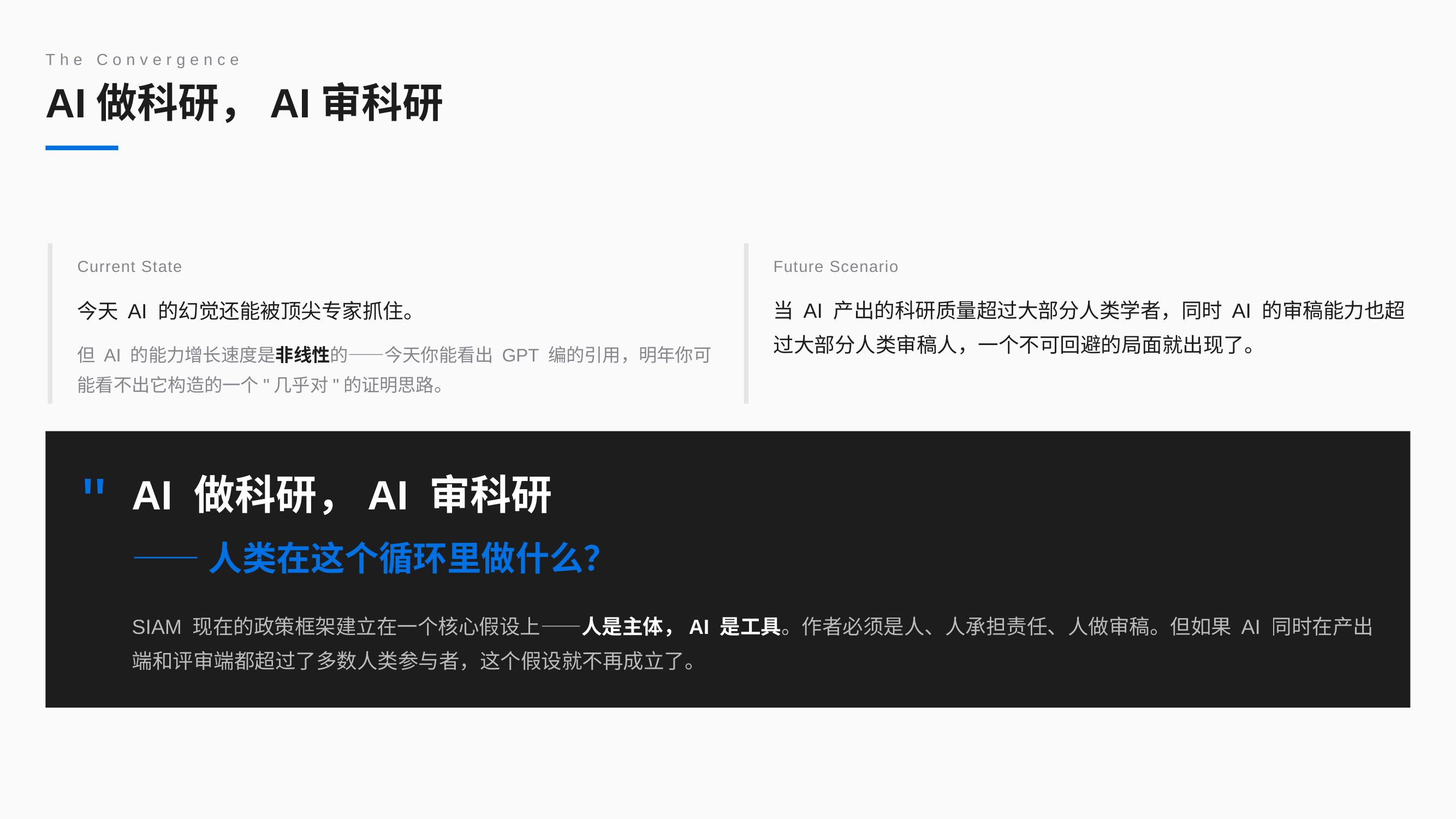

The Convergence
AI做科研，AI审科研

Current State
Future Scenario
今天 AI 的幻觉还能被顶尖专家抓住。
当 AI 产出的科研质量超过大部分人类学者，同时 AI 的审稿能力也超过大部分人类审稿人，一个不可回避的局面就出现了。
但 AI 的能力增长速度是非线性的——今天你能看出 GPT 编的引用，明年你可能看不出它构造的一个"几乎对"的证明思路。

AI 做科研，AI 审科研
"
——人类在这个循环里做什么？
SIAM 现在的政策框架建立在一个核心假设上——人是主体，AI 是工具。作者必须是人、人承担责任、人做审稿。但如果 AI 同时在产出端和评审端都超过了多数人类参与者，这个假设就不再成立了。